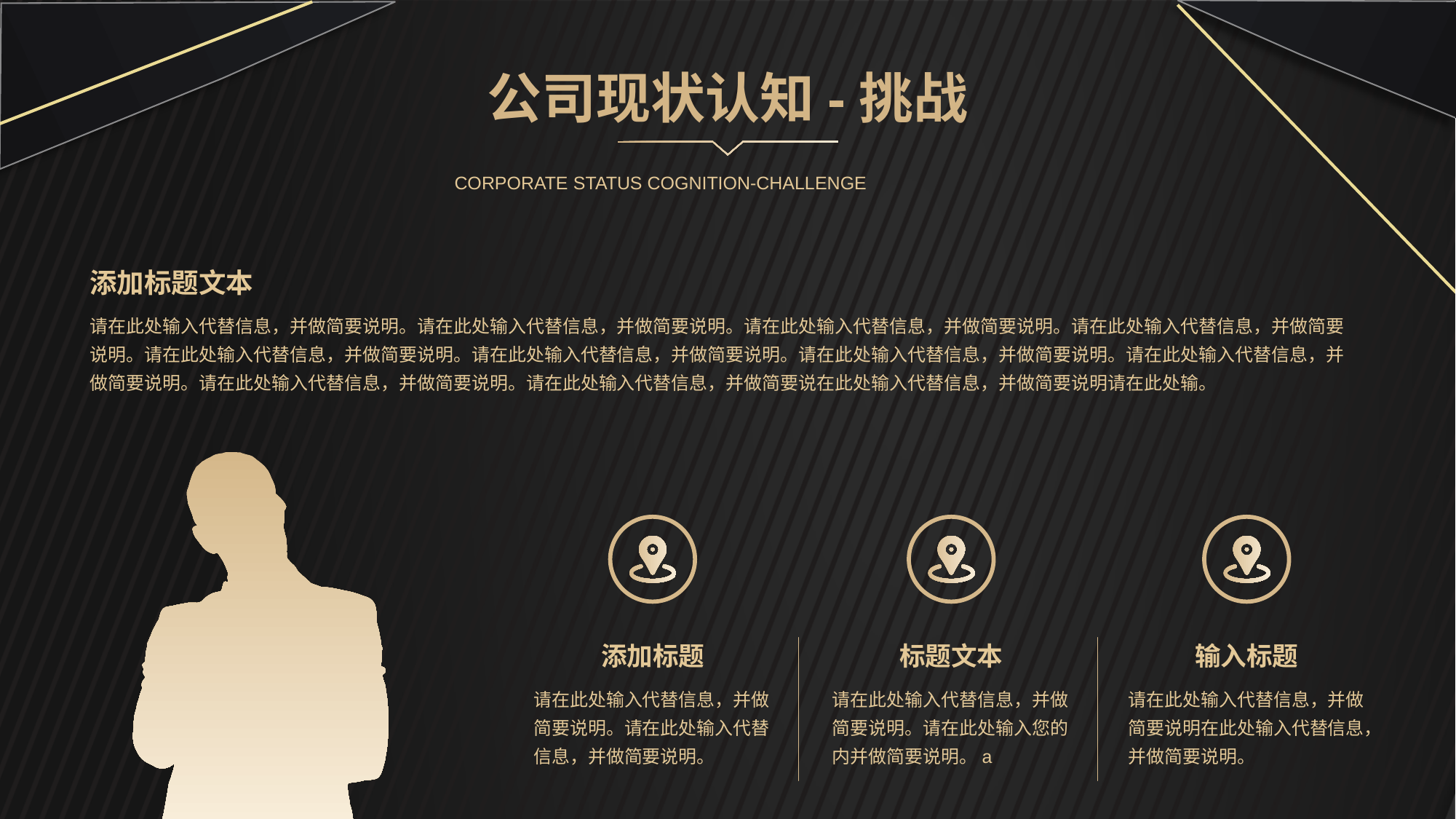

公司现状认知-挑战
Corporate Status Cognition-Challenge
添加标题文本
请在此处输入代替信息，并做简要说明。请在此处输入代替信息，并做简要说明。请在此处输入代替信息，并做简要说明。请在此处输入代替信息，并做简要说明。请在此处输入代替信息，并做简要说明。请在此处输入代替信息，并做简要说明。请在此处输入代替信息，并做简要说明。请在此处输入代替信息，并做简要说明。请在此处输入代替信息，并做简要说明。请在此处输入代替信息，并做简要说在此处输入代替信息，并做简要说明请在此处输。

添加标题
请在此处输入代替信息，并做简要说明。请在此处输入代替信息，并做简要说明。
标题文本
请在此处输入代替信息，并做简要说明。请在此处输入您的内并做简要说明。a
输入标题
请在此处输入代替信息，并做简要说明在此处输入代替信息，并做简要说明。